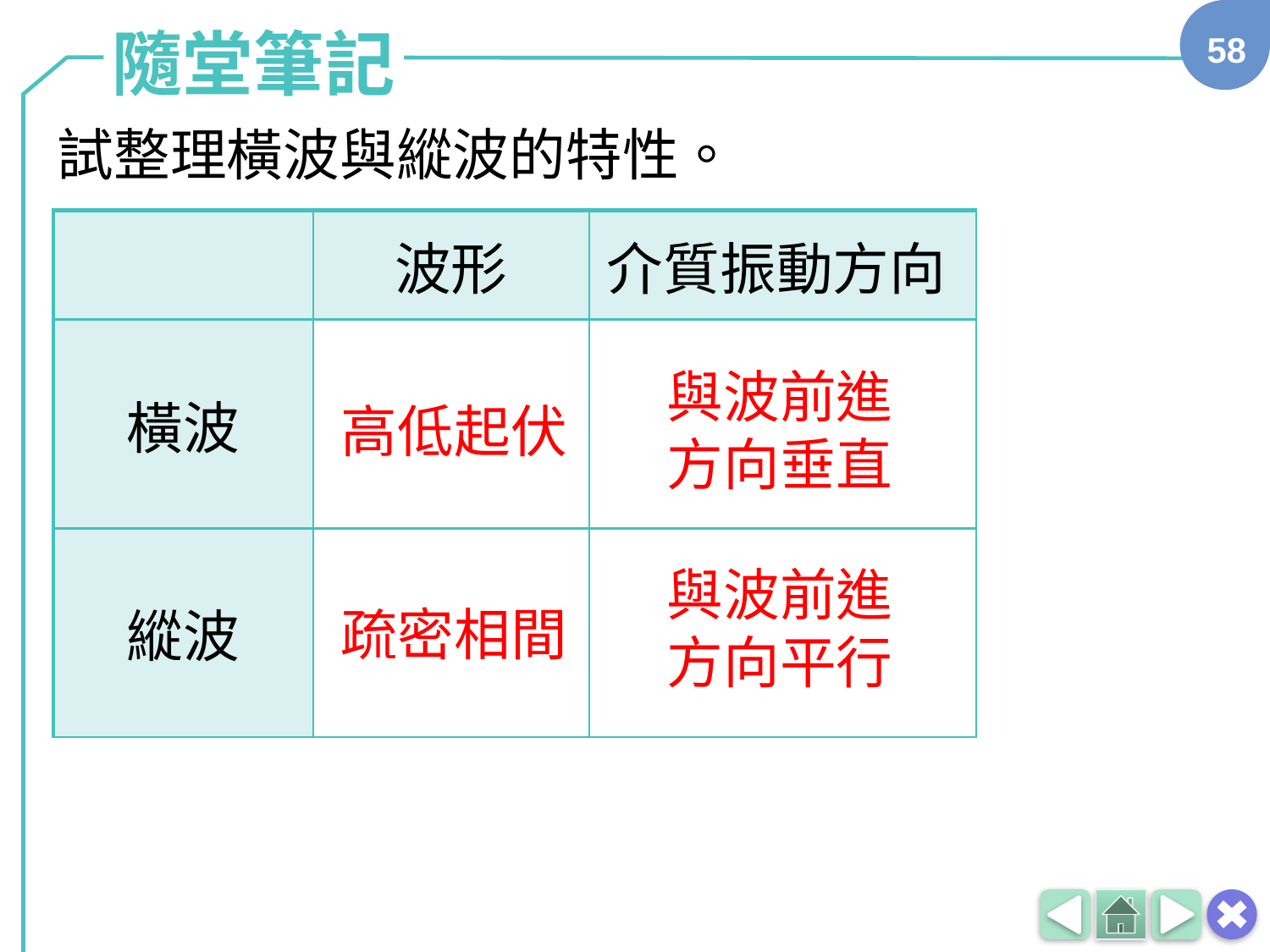

58
試整理橫波與縱波的特性。
|  | 波形 | 介質振動方向 |
| --- | --- | --- |
| 橫波 |  |  |
| 縱波 |  |  |
與波前進方向垂直
高低起伏
與波前進方向平行
疏密相間